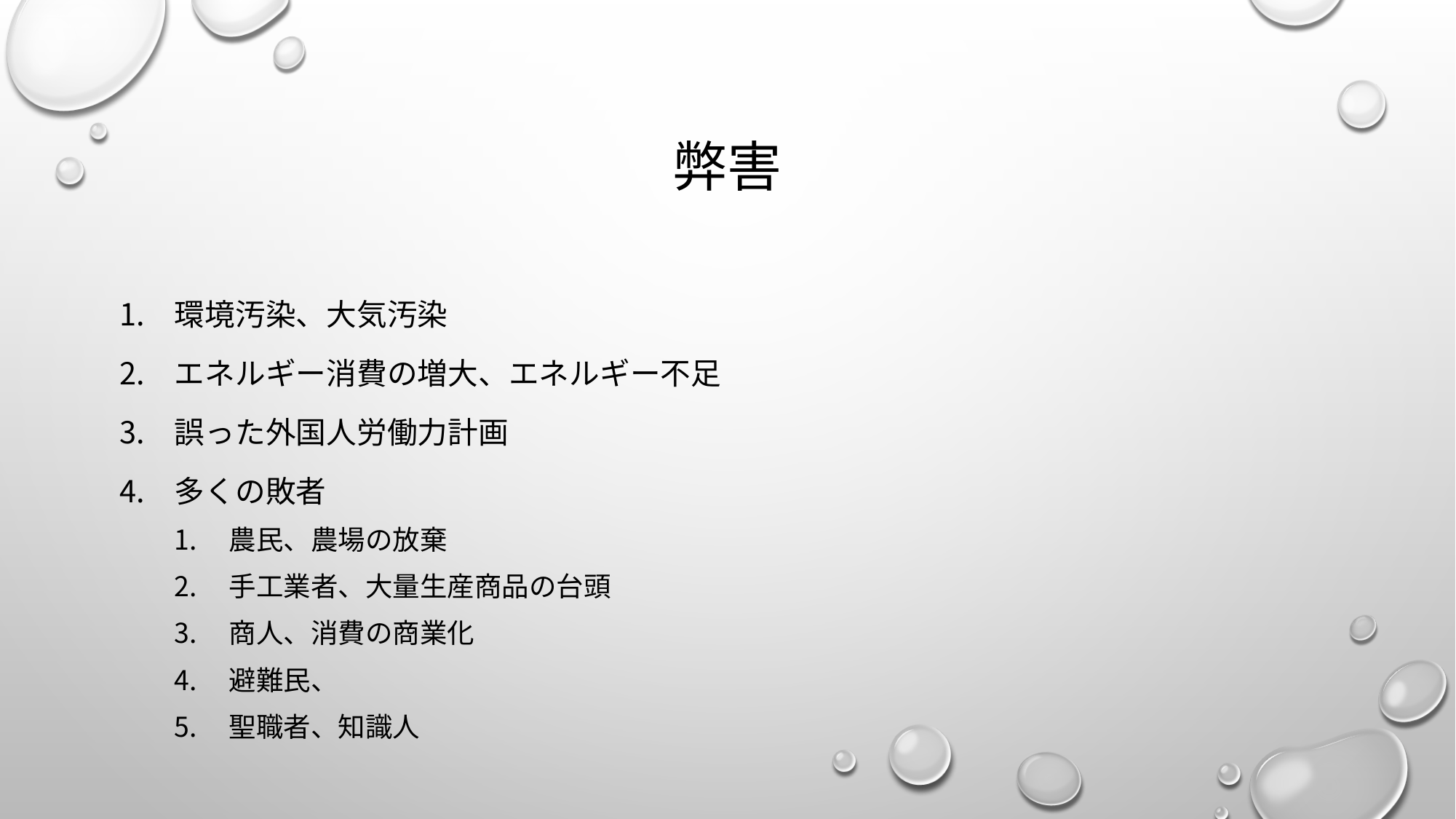

# 弊害
環境汚染、大気汚染
エネルギー消費の増大、エネルギー不足
誤った外国人労働力計画
多くの敗者
農民、農場の放棄
手工業者、大量生産商品の台頭
商人、消費の商業化
避難民、
聖職者、知識人